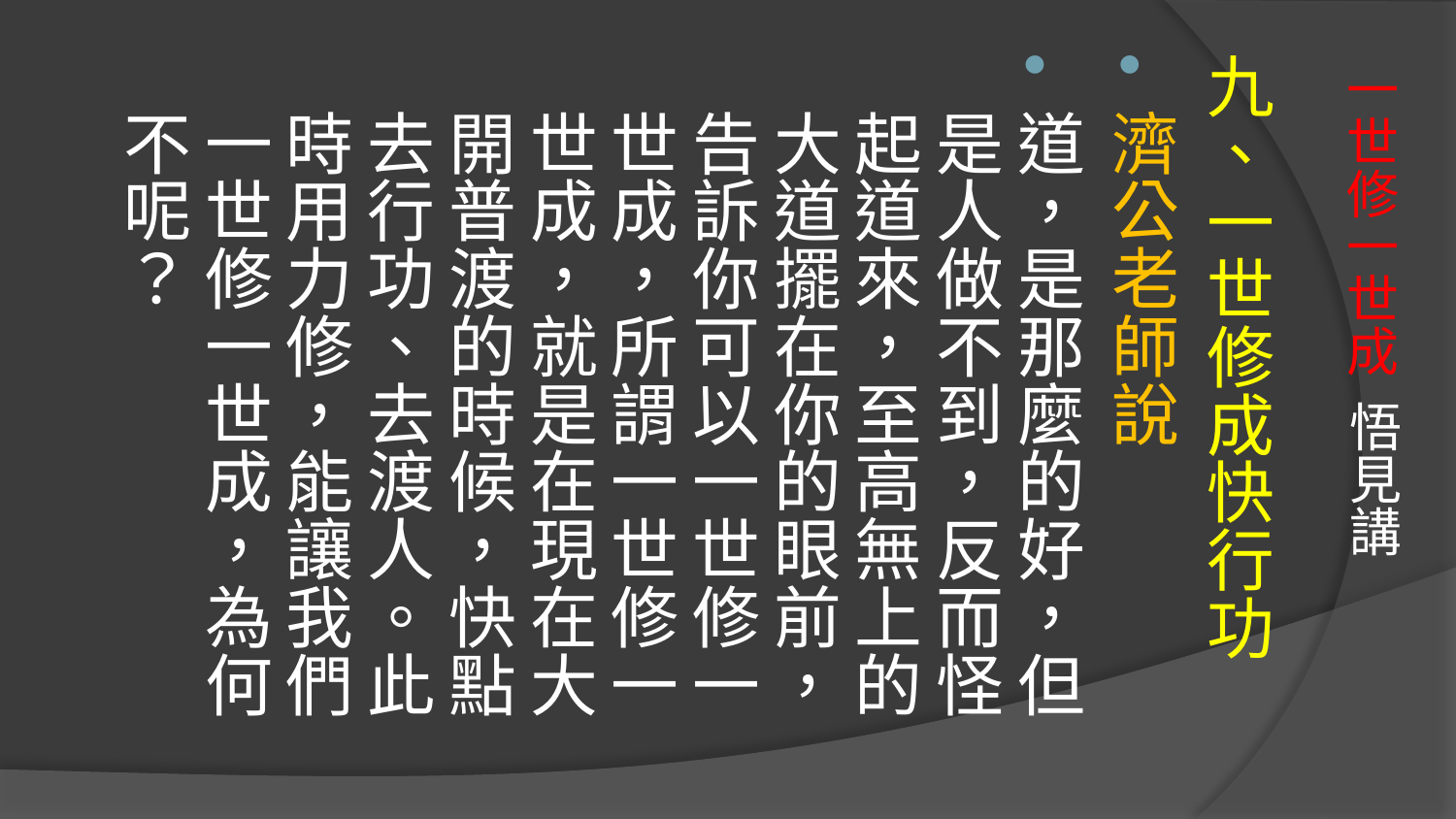

九、一世修成快行功
濟公老師說
道，是那麼的好，但是人做不到，反而怪起道來，至高無上的大道擺在你的眼前，告訴你可以一世修一世成，所謂一世修一世成，就是在現在大開普渡的時候，快點去行功、去渡人。此時用力修，能讓我們一世修一世成，為何不呢？

# 一世修一世成  悟見講